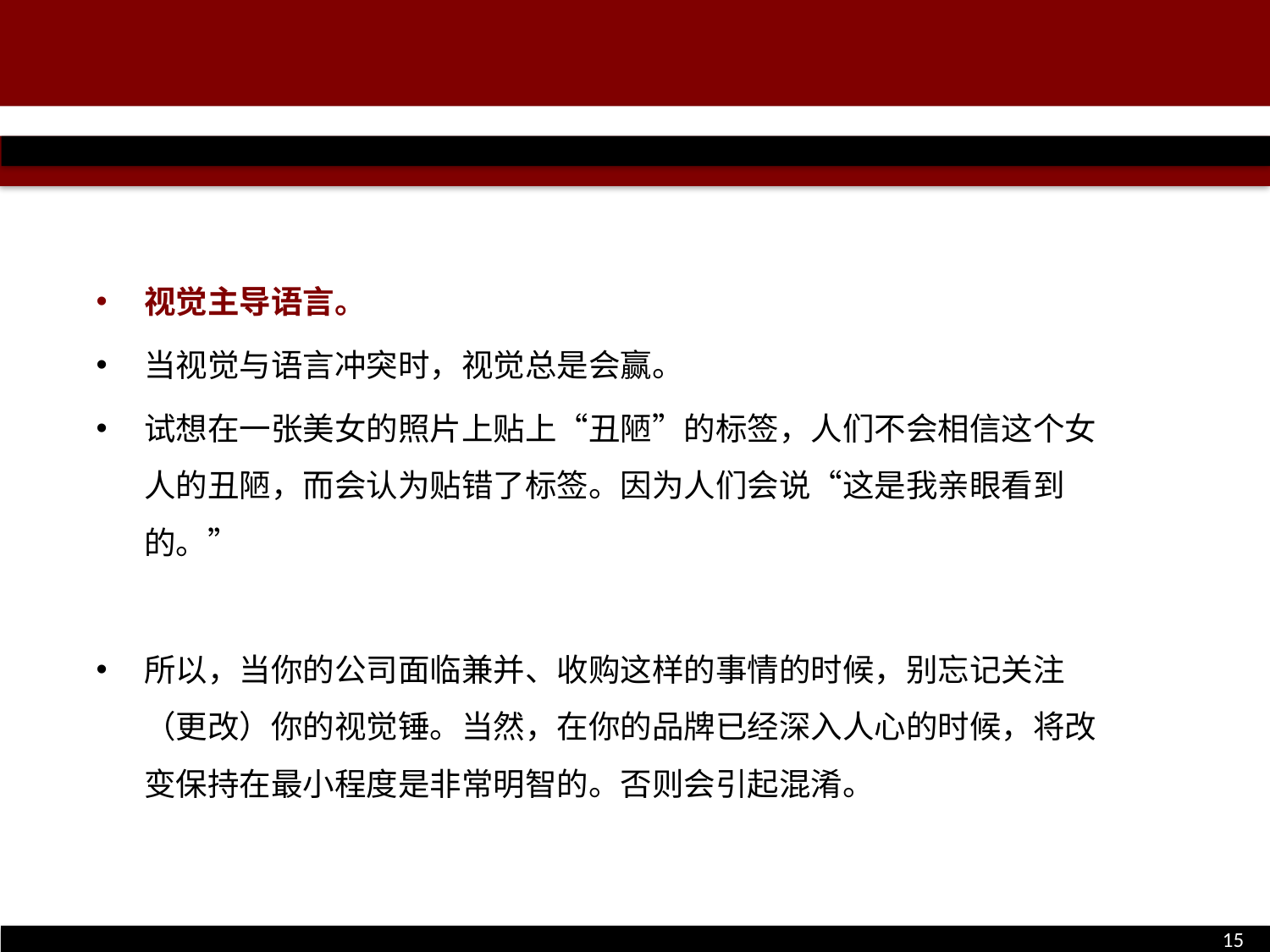

视觉主导语言。
当视觉与语言冲突时，视觉总是会赢。
试想在一张美女的照片上贴上“丑陋”的标签，人们不会相信这个女人的丑陋，而会认为贴错了标签。因为人们会说“这是我亲眼看到的。”

所以，当你的公司面临兼并、收购这样的事情的时候，别忘记关注（更改）你的视觉锤。当然，在你的品牌已经深入人心的时候，将改变保持在最小程度是非常明智的。否则会引起混淆。